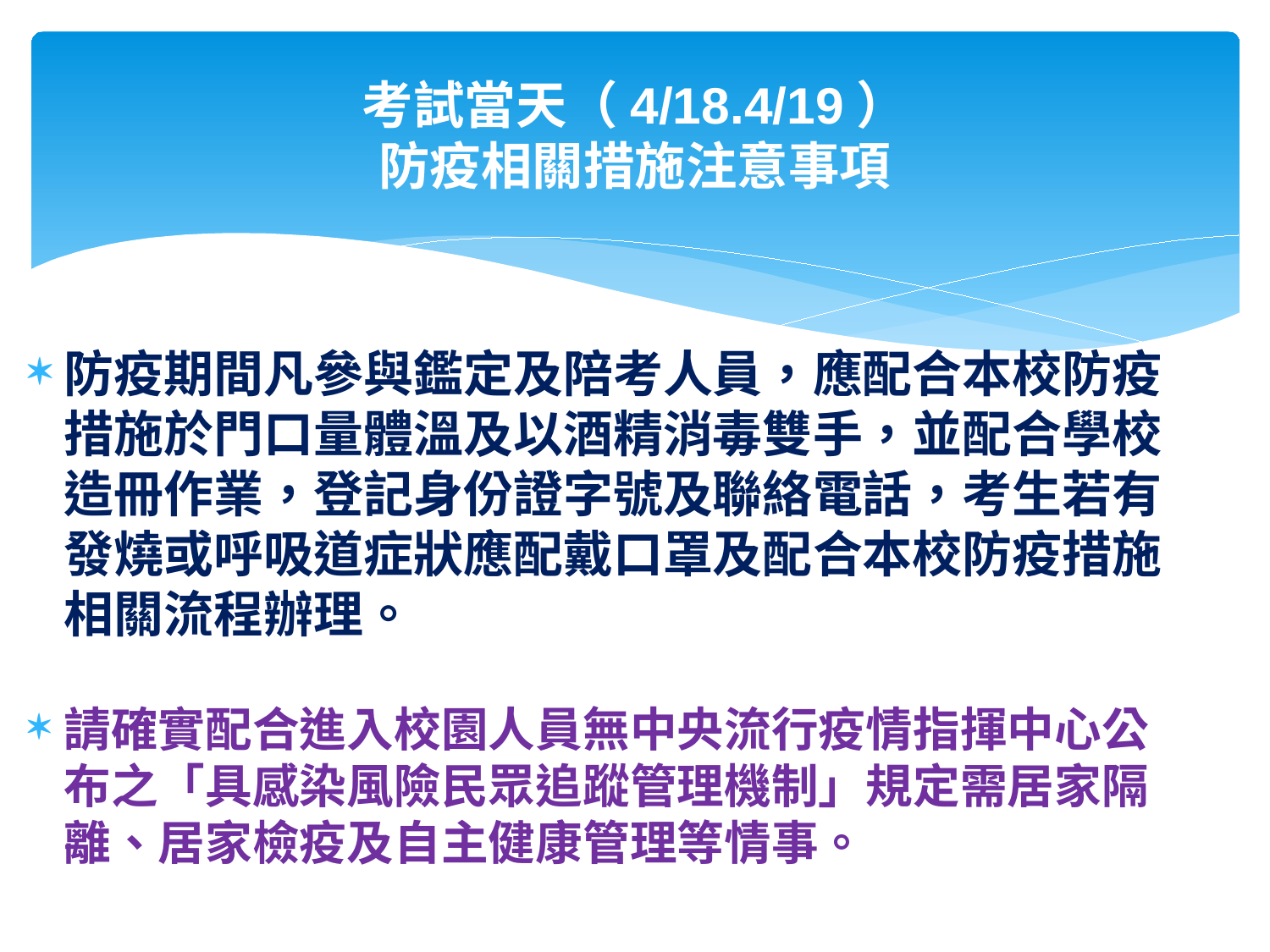

# 考試當天（4/18.4/19） 防疫相關措施注意事項
防疫期間凡參與鑑定及陪考人員，應配合本校防疫措施於門口量體溫及以酒精消毒雙手，並配合學校造冊作業，登記身份證字號及聯絡電話，考生若有發燒或呼吸道症狀應配戴口罩及配合本校防疫措施相關流程辦理。

請確實配合進入校園人員無中央流行疫情指揮中心公布之「具感染風險民眾追蹤管理機制」規定需居家隔離、居家檢疫及自主健康管理等情事。